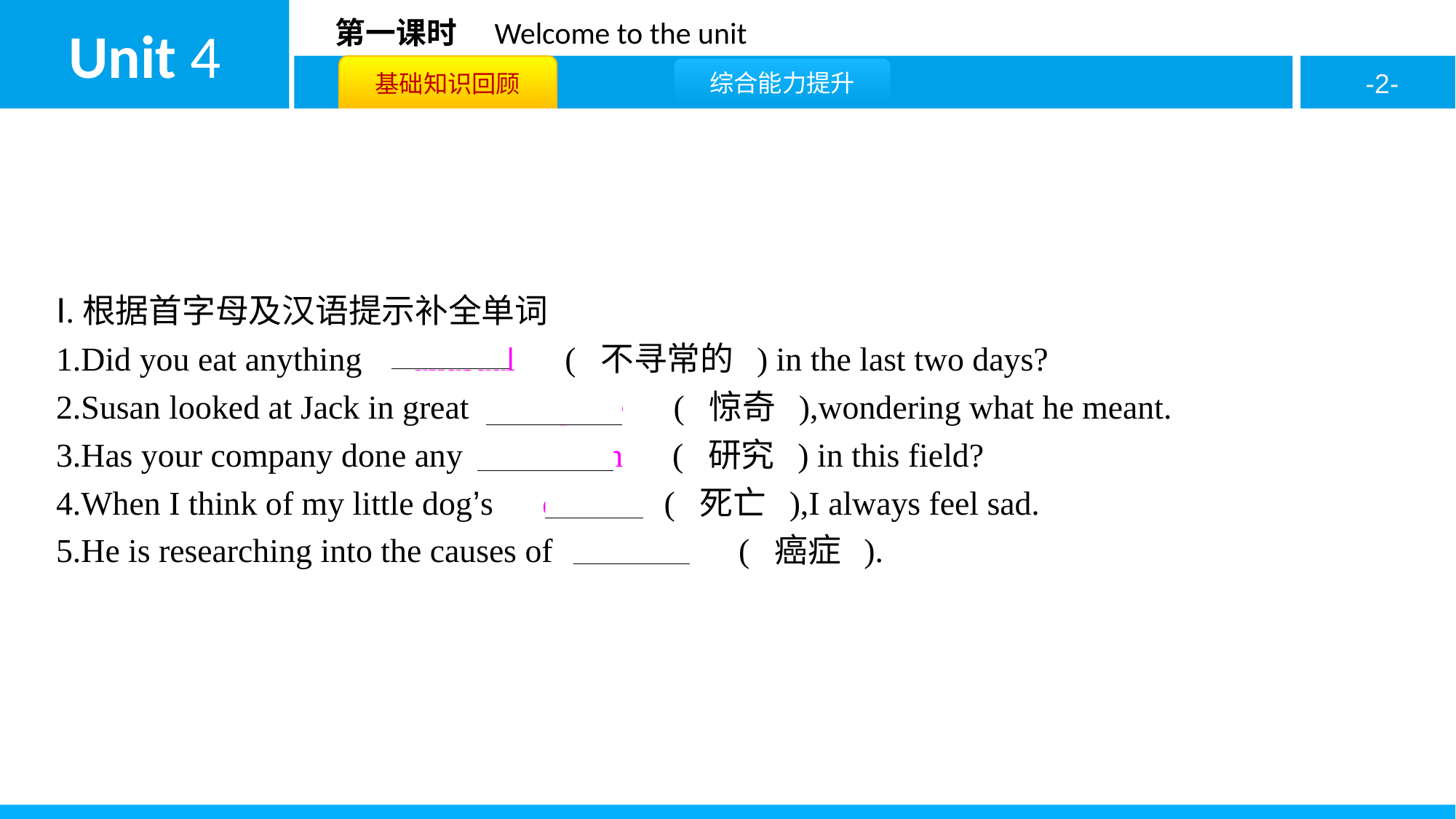

Ⅰ.根据首字母及汉语提示补全单词
1.Did you eat anything　unusual　(  不寻常的  ) in the last two days?
2.Susan looked at Jack in great　surprise　(  惊奇  ),wondering what he meant.
3.Has your company done any　research　(  研究  ) in this field?
4.When I think of my little dog’s　death　(  死亡  ),I always feel sad.
5.He is researching into the causes of　cancer　(  癌症  ).